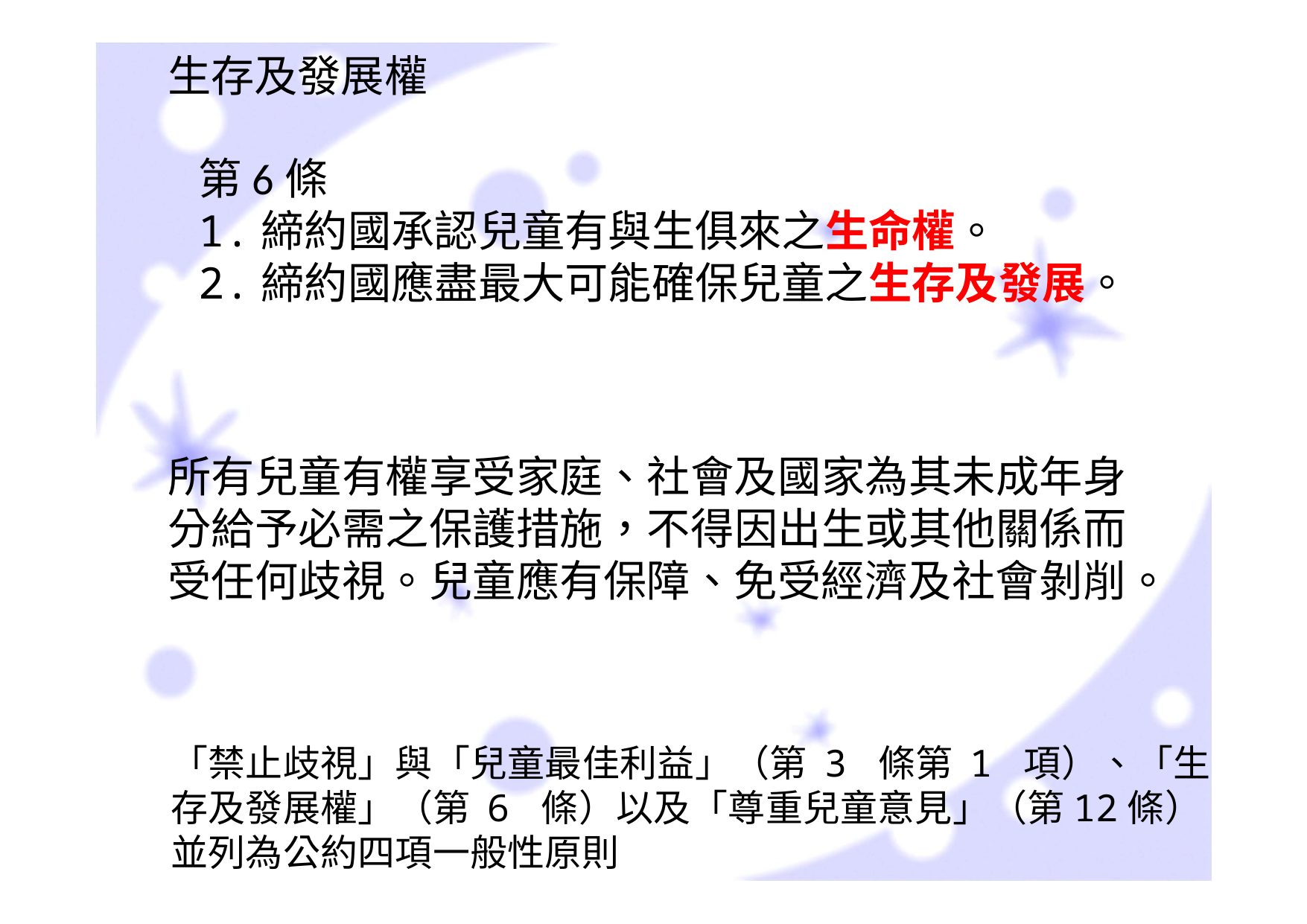

生存及發展權
第6條
1.締約國承認兒童有與生俱來之生命權。
2.締約國應盡最大可能確保兒童之生存及發展。
所有兒童有權享受家庭、社會及國家為其未成年身分給予必需之保護措施，不得因出生或其他關係而受任何歧視。兒童應有保障、免受經濟及社會剝削。
「禁止歧視」與「兒童最佳利益」（第 3 條第 1 項）、「生存及發展權」（第 6 條）以及「尊重兒童意見」（第12條）並列為公約四項一般性原則